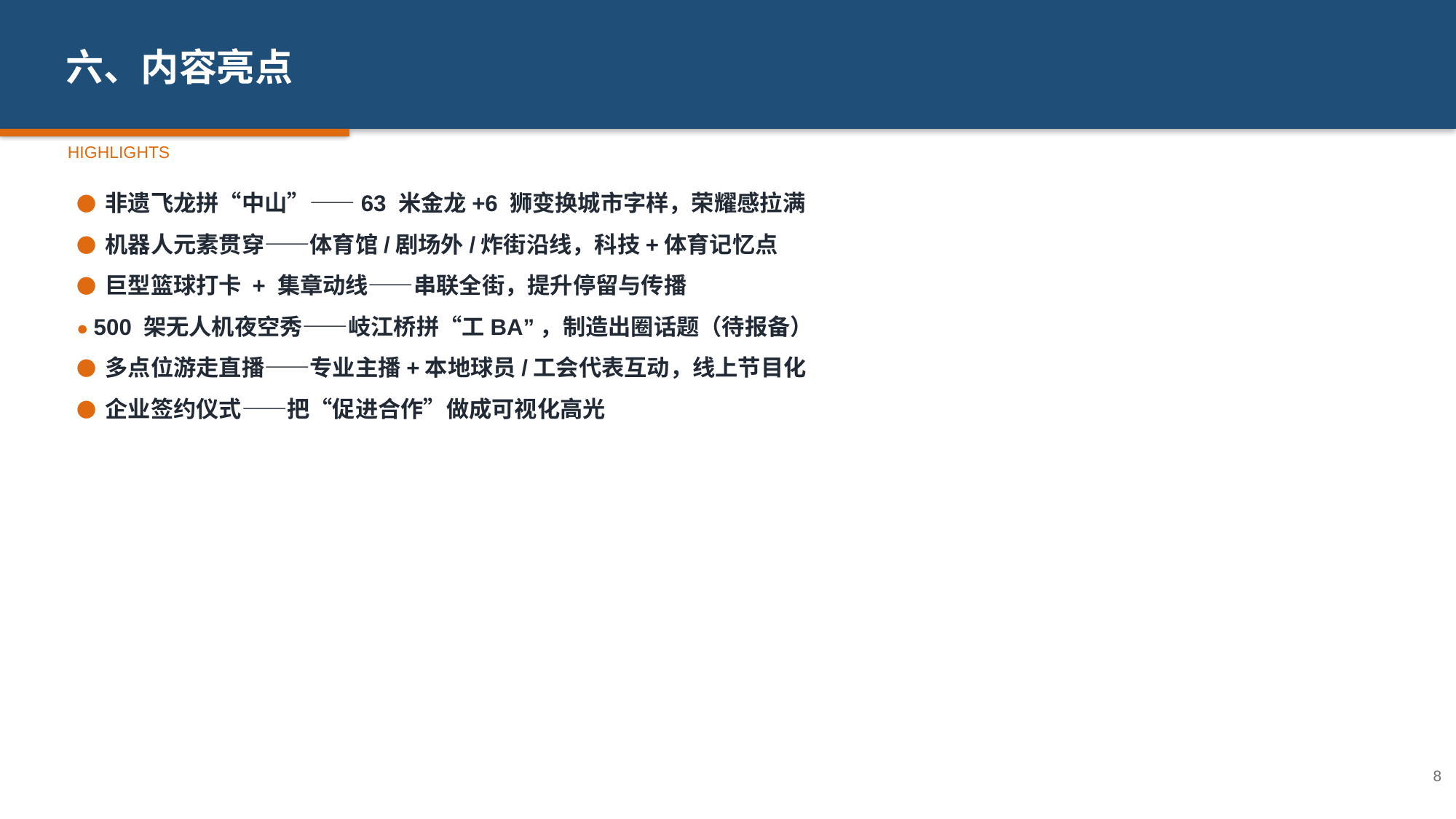

六、内容亮点

HIGHLIGHTS
● 非遗飞龙拼“中山”——63 米金龙+6 狮变换城市字样，荣耀感拉满
● 机器人元素贯穿——体育馆/剧场外/炸街沿线，科技+体育记忆点
● 巨型篮球打卡 + 集章动线——串联全街，提升停留与传播
● 500 架无人机夜空秀——岐江桥拼“工BA”，制造出圈话题（待报备）
● 多点位游走直播——专业主播+本地球员/工会代表互动，线上节目化
● 企业签约仪式——把“促进合作”做成可视化高光
8